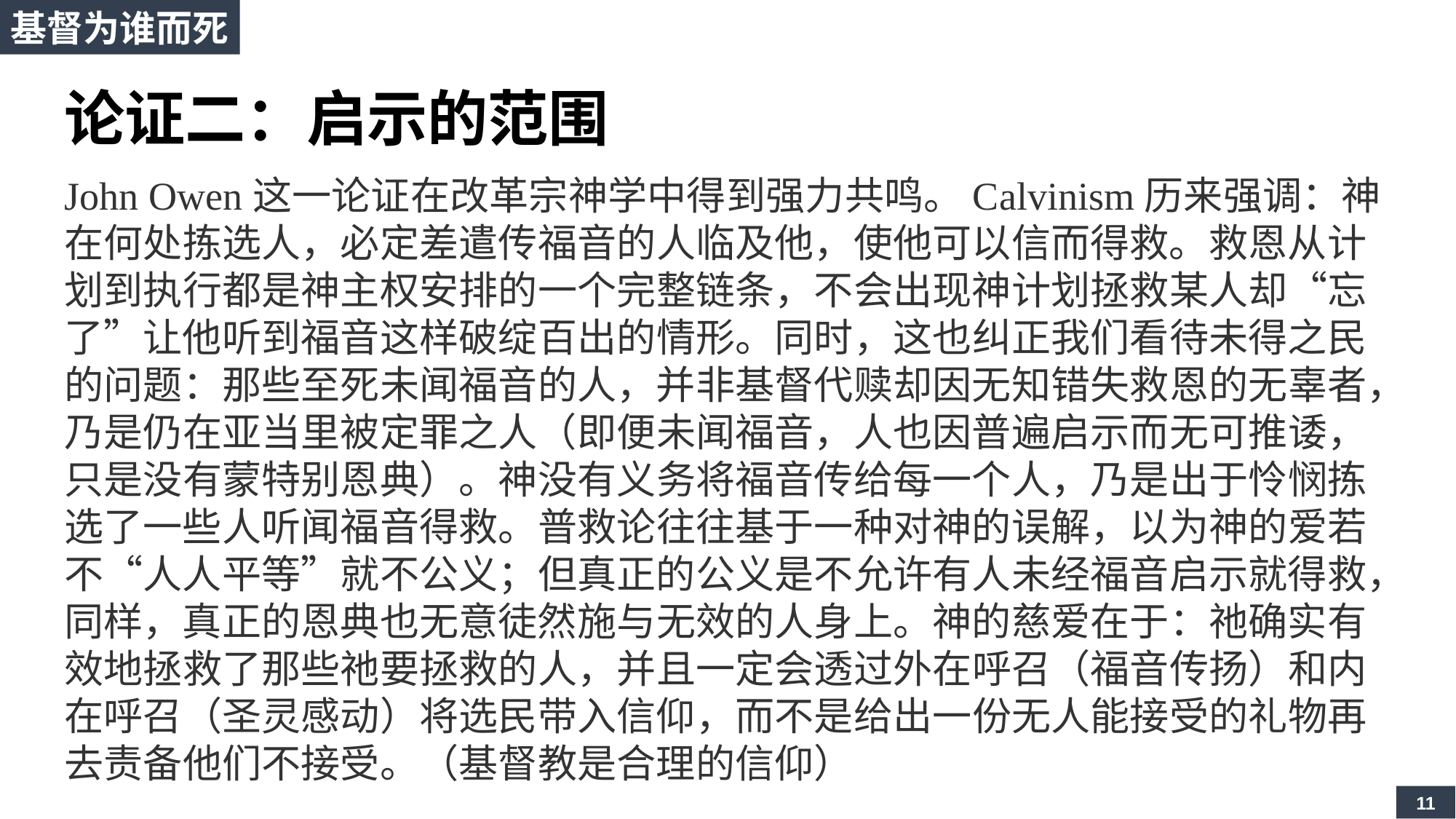

基督为谁而死
论证二：启示的范围
John Owen这一论证在改革宗神学中得到强力共鸣。Calvinism历来强调：神在何处拣选人，必定差遣传福音的人临及他，使他可以信而得救。救恩从计划到执行都是神主权安排的一个完整链条，不会出现神计划拯救某人却“忘了”让他听到福音这样破绽百出的情形。同时，这也纠正我们看待未得之民的问题：那些至死未闻福音的人，并非基督代赎却因无知错失救恩的无辜者，乃是仍在亚当里被定罪之人（即便未闻福音，人也因普遍启示而无可推诿，只是没有蒙特别恩典）。神没有义务将福音传给每一个人，乃是出于怜悯拣选了一些人听闻福音得救。普救论往往基于一种对神的误解，以为神的爱若不“人人平等”就不公义；但真正的公义是不允许有人未经福音启示就得救，同样，真正的恩典也无意徒然施与无效的人身上。神的慈爱在于：祂确实有效地拯救了那些祂要拯救的人，并且一定会透过外在呼召（福音传扬）和内在呼召（圣灵感动）将选民带入信仰，而不是给出一份无人能接受的礼物再去责备他们不接受。（基督教是合理的信仰）
11